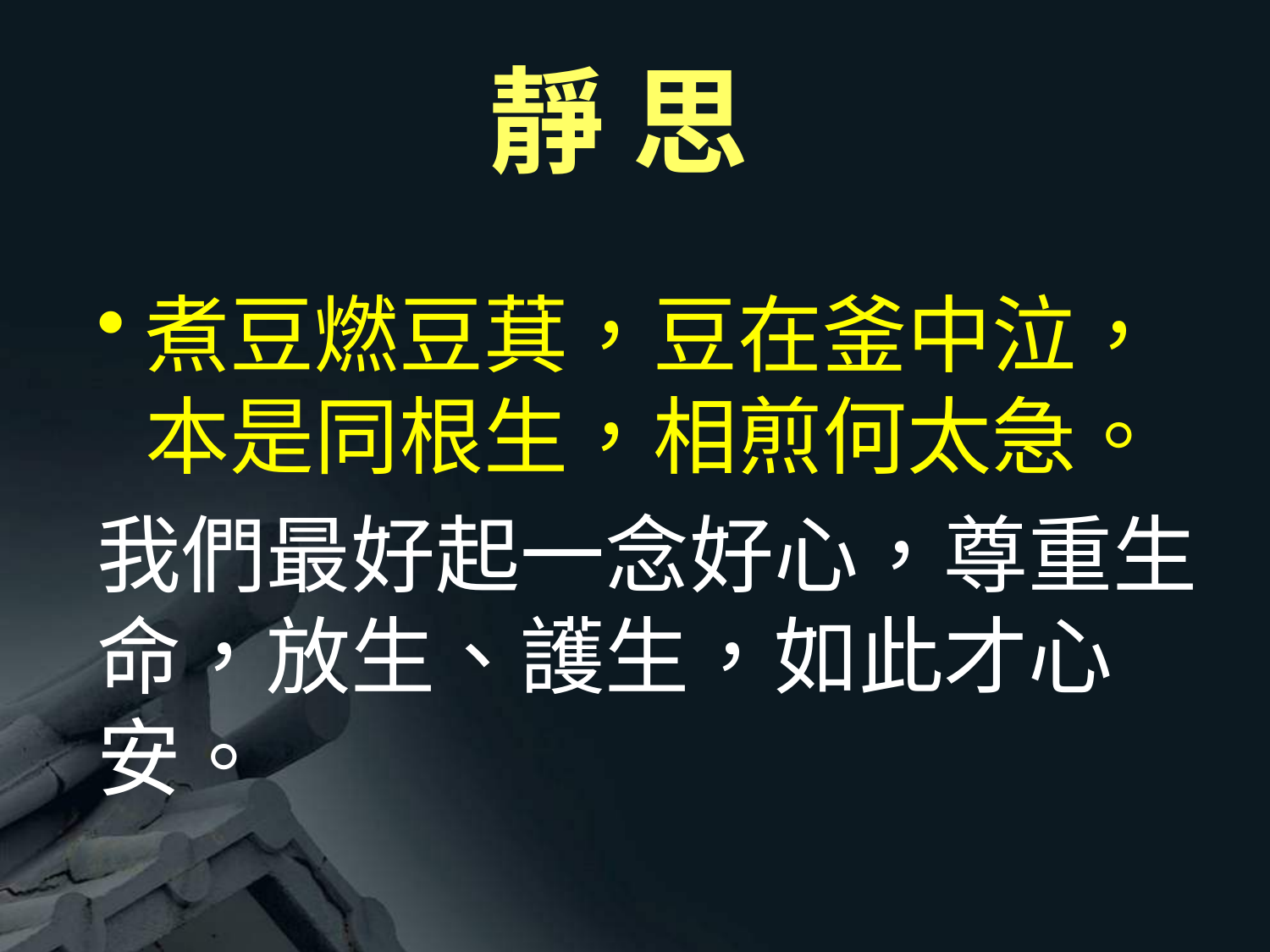

#
靜 思

煮豆燃豆萁，豆在釜中泣，本是同根生，相煎何太急。
我們最好起一念好心，尊重生命，放生、護生，如此才心安。